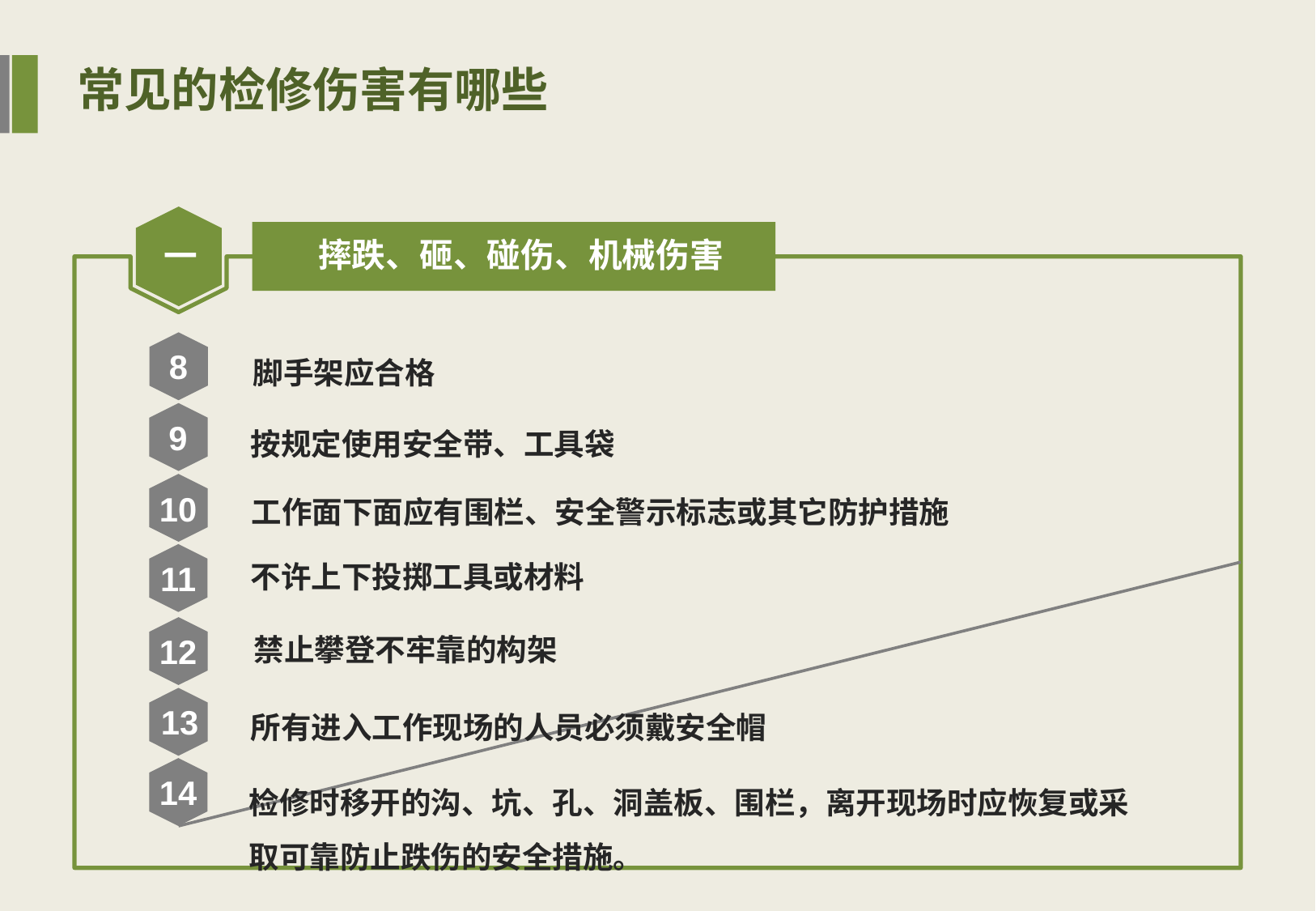

常见的检修伤害有哪些

摔跌、砸、碰伤、机械伤害

一
摔跌、砸、碰伤、机械伤害

8
脚手架应合格

9
按规定使用安全带、工具袋

10
工作面下面应有围栏、安全警示标志或其它防护措施

11
不许上下投掷工具或材料

12
禁止攀登不牢靠的构架

13
所有进入工作现场的人员必须戴安全帽
检修时移开的沟、坑、孔、洞盖板、围栏，离开现场时应恢复或采取可靠防止跌伤的安全措施。

14